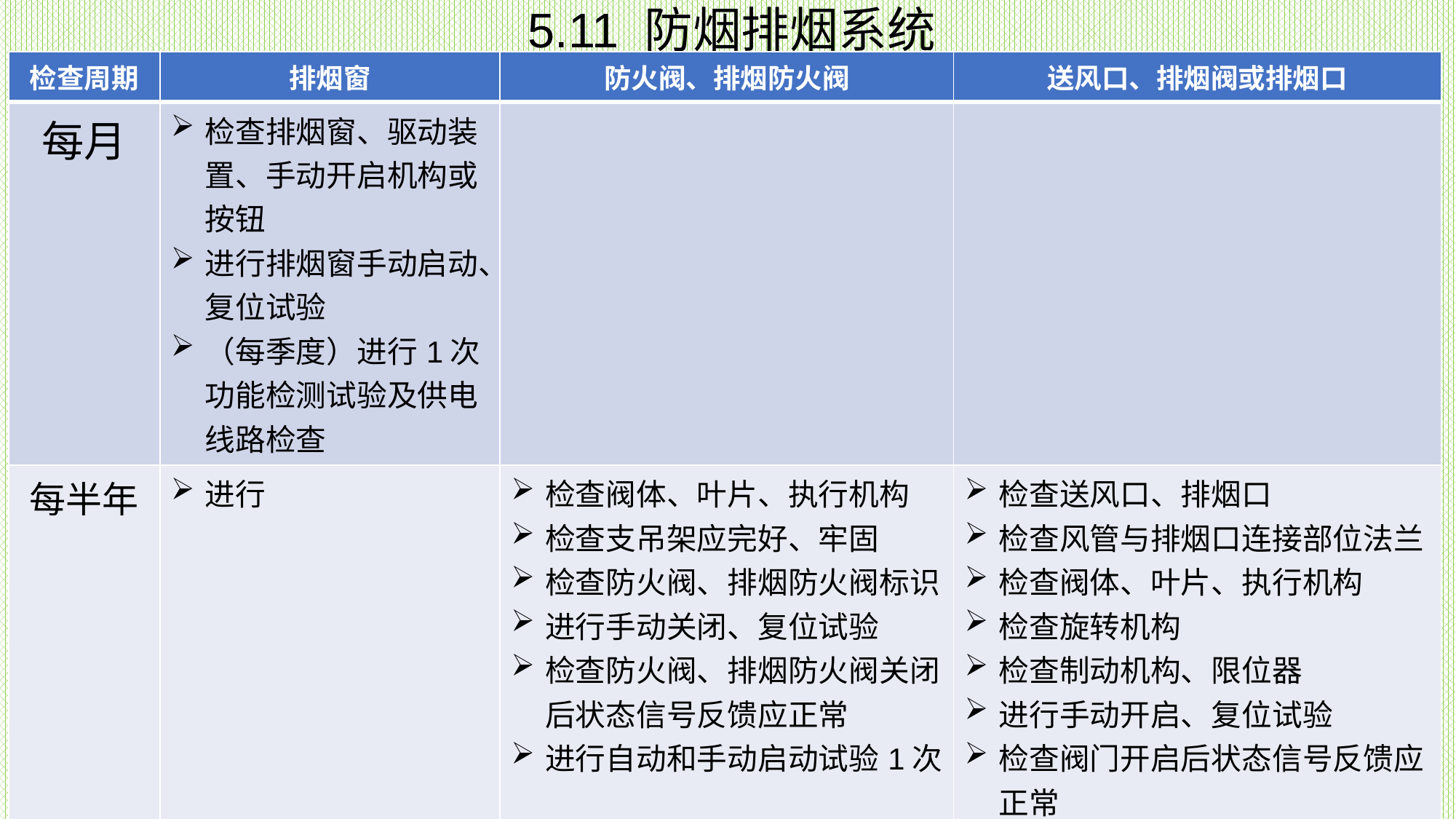

5.11 防烟排烟系统
| 检查周期 | 排烟窗 | 防火阀、排烟防火阀 | 送风口、排烟阀或排烟口 |
| --- | --- | --- | --- |
| 每月 | 检查排烟窗、驱动装置、手动开启机构或按钮 进行排烟窗手动启动、复位试验 （每季度）进行1次功能检测试验及供电线路检查 |  |  |
| 每半年 | 进行 | 检查阀体、叶片、执行机构 检查支吊架应完好、牢固 检查防火阀、排烟防火阀标识 进行手动关闭、复位试验 检查防火阀、排烟防火阀关闭后状态信号反馈应正常 进行自动和手动启动试验1次 | 检查送风口、排烟口 检查风管与排烟口连接部位法兰 检查阀体、叶片、执行机构 检查旋转机构 检查制动机构、限位器 进行手动开启、复位试验 检查阀门开启后状态信号反馈应正常 检查手动驱动装置 进行自动和手动启动1次 送风口、排烟口、补风口的风速 |